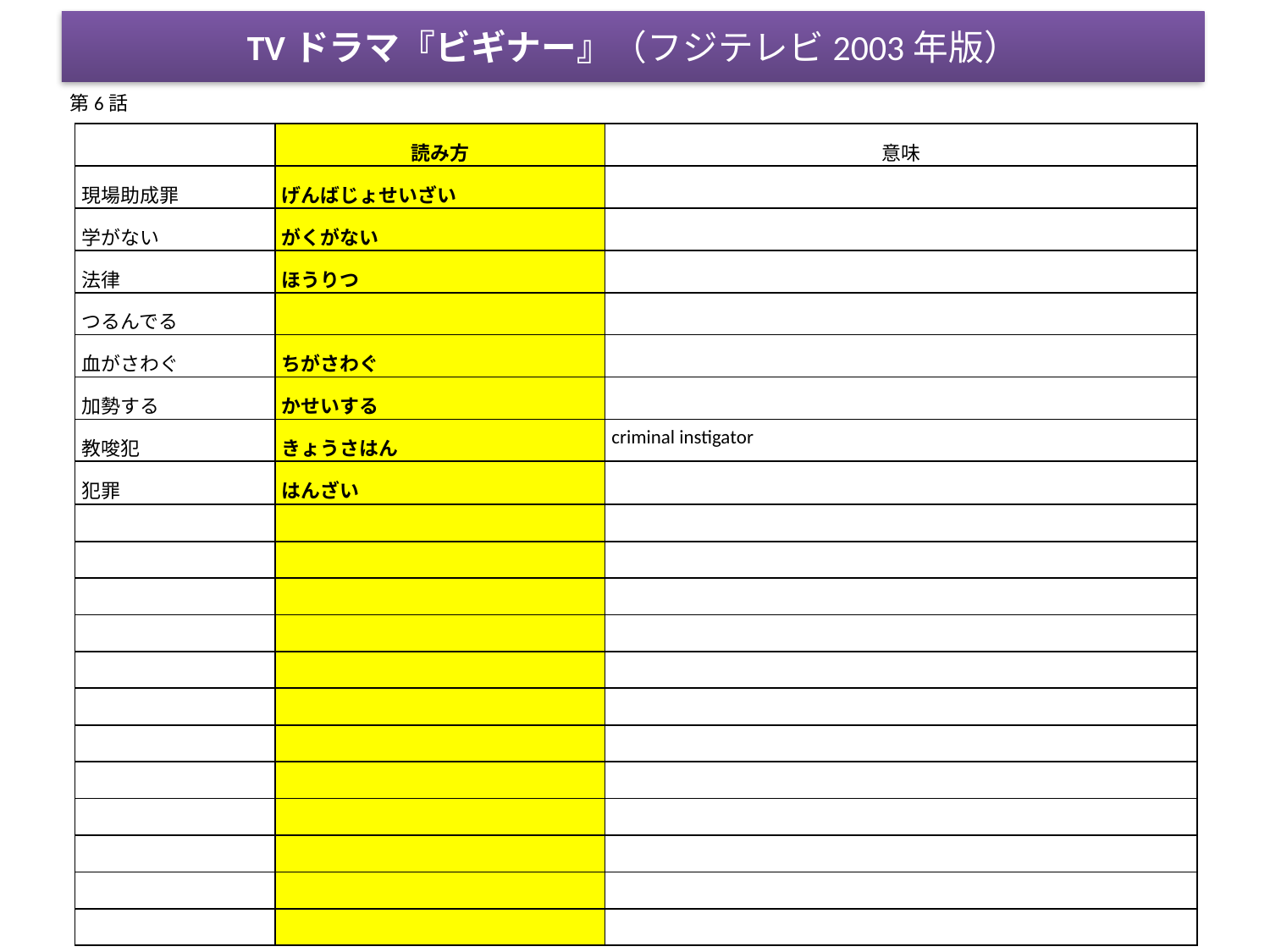

# TVドラマ『ビギナー』（フジテレビ2003年版）
第6話
|  | 読み方 | 意味 |
| --- | --- | --- |
| 現場助成罪 | げんばじょせいざい |  |
| 学がない | がくがない |  |
| 法律 | ほうりつ |  |
| つるんでる |  |  |
| 血がさわぐ | ちがさわぐ |  |
| 加勢する | かせいする |  |
| 教唆犯 | きょうさはん | criminal instigator |
| 犯罪 | はんざい |  |
|  |  |  |
|  |  |  |
|  |  |  |
|  |  |  |
|  |  |  |
|  |  |  |
|  |  |  |
|  |  |  |
|  |  |  |
|  |  |  |
|  |  |  |
|  |  |  |